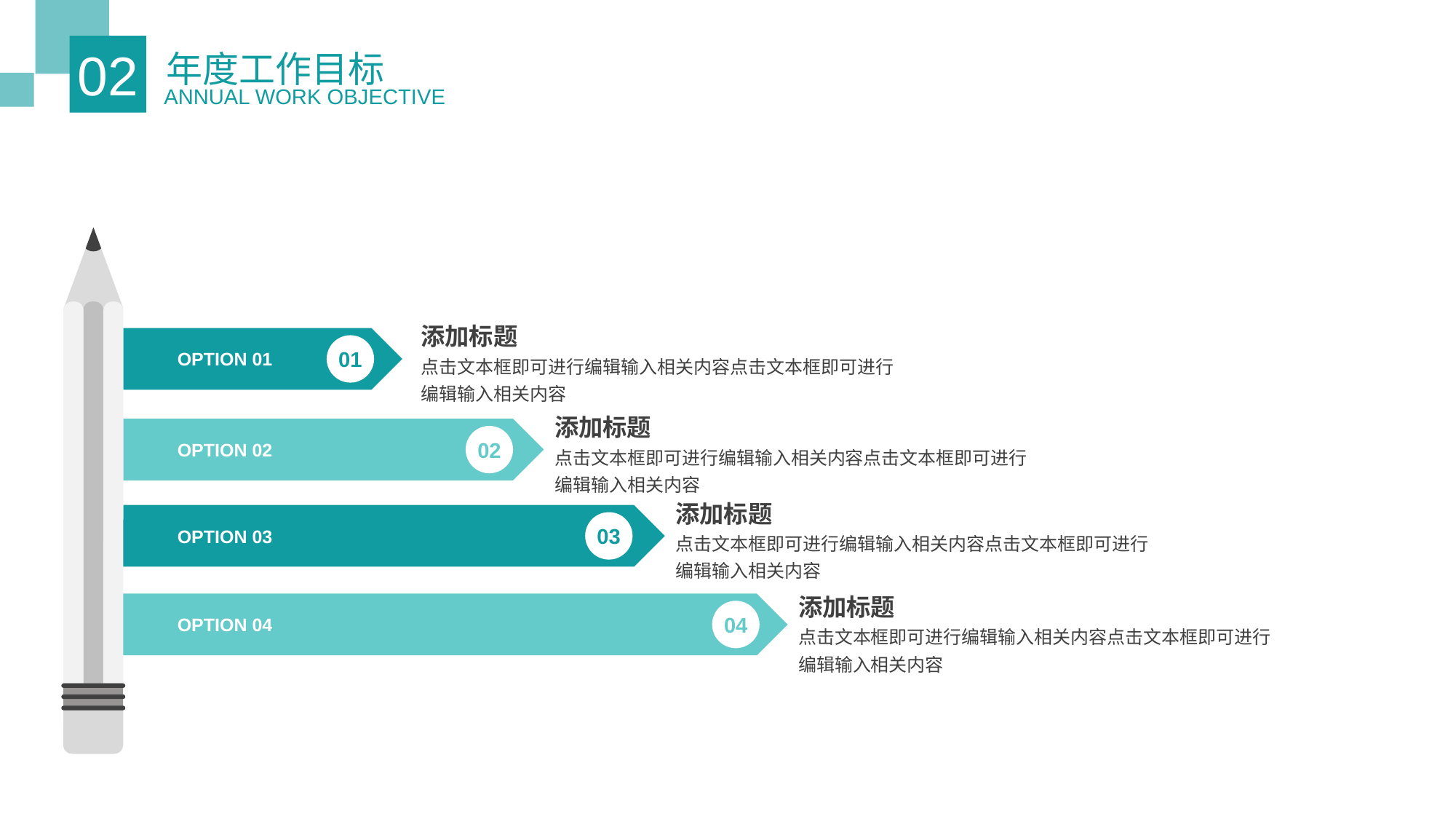

年度工作目标
02

 ANNUAL WORK OBJECTIVE

添加标题

01
点击文本框即可进行编辑输入相关内容点击文本框即可进行编辑输入相关内容
OPTION 01
添加标题

02
点击文本框即可进行编辑输入相关内容点击文本框即可进行编辑输入相关内容
OPTION 02
添加标题

03
点击文本框即可进行编辑输入相关内容点击文本框即可进行编辑输入相关内容
OPTION 03
添加标题

04
OPTION 04
点击文本框即可进行编辑输入相关内容点击文本框即可进行编辑输入相关内容